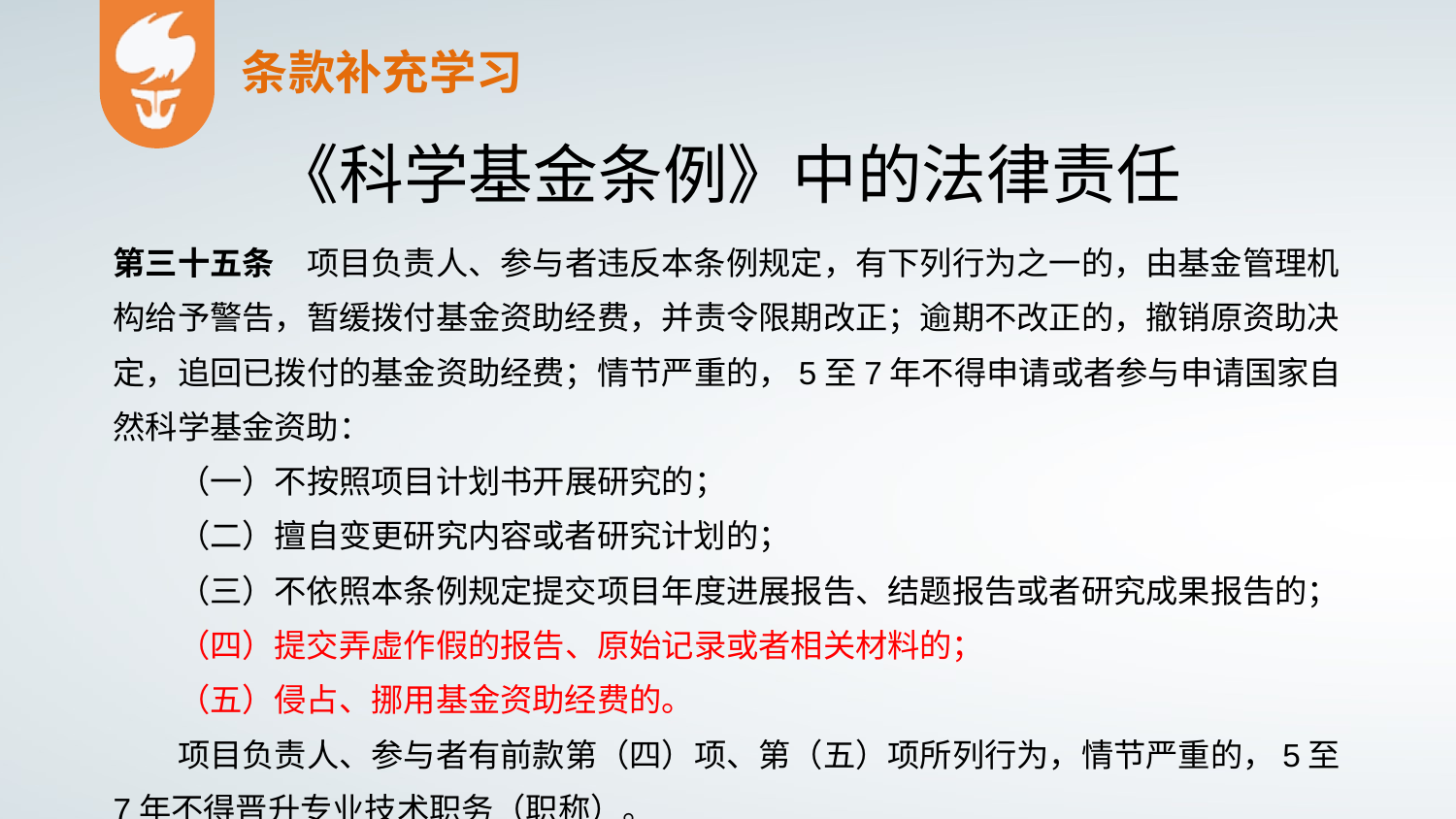

条款补充学习
《科学基金条例》中的法律责任
第三十五条　项目负责人、参与者违反本条例规定，有下列行为之一的，由基金管理机构给予警告，暂缓拨付基金资助经费，并责令限期改正；逾期不改正的，撤销原资助决定，追回已拨付的基金资助经费；情节严重的，5至7年不得申请或者参与申请国家自然科学基金资助：
　　（一）不按照项目计划书开展研究的；
　　（二）擅自变更研究内容或者研究计划的；
　　（三）不依照本条例规定提交项目年度进展报告、结题报告或者研究成果报告的；
　　（四）提交弄虚作假的报告、原始记录或者相关材料的；
　　（五）侵占、挪用基金资助经费的。
　　项目负责人、参与者有前款第（四）项、第（五）项所列行为，情节严重的，5至7年不得晋升专业技术职务（职称）。